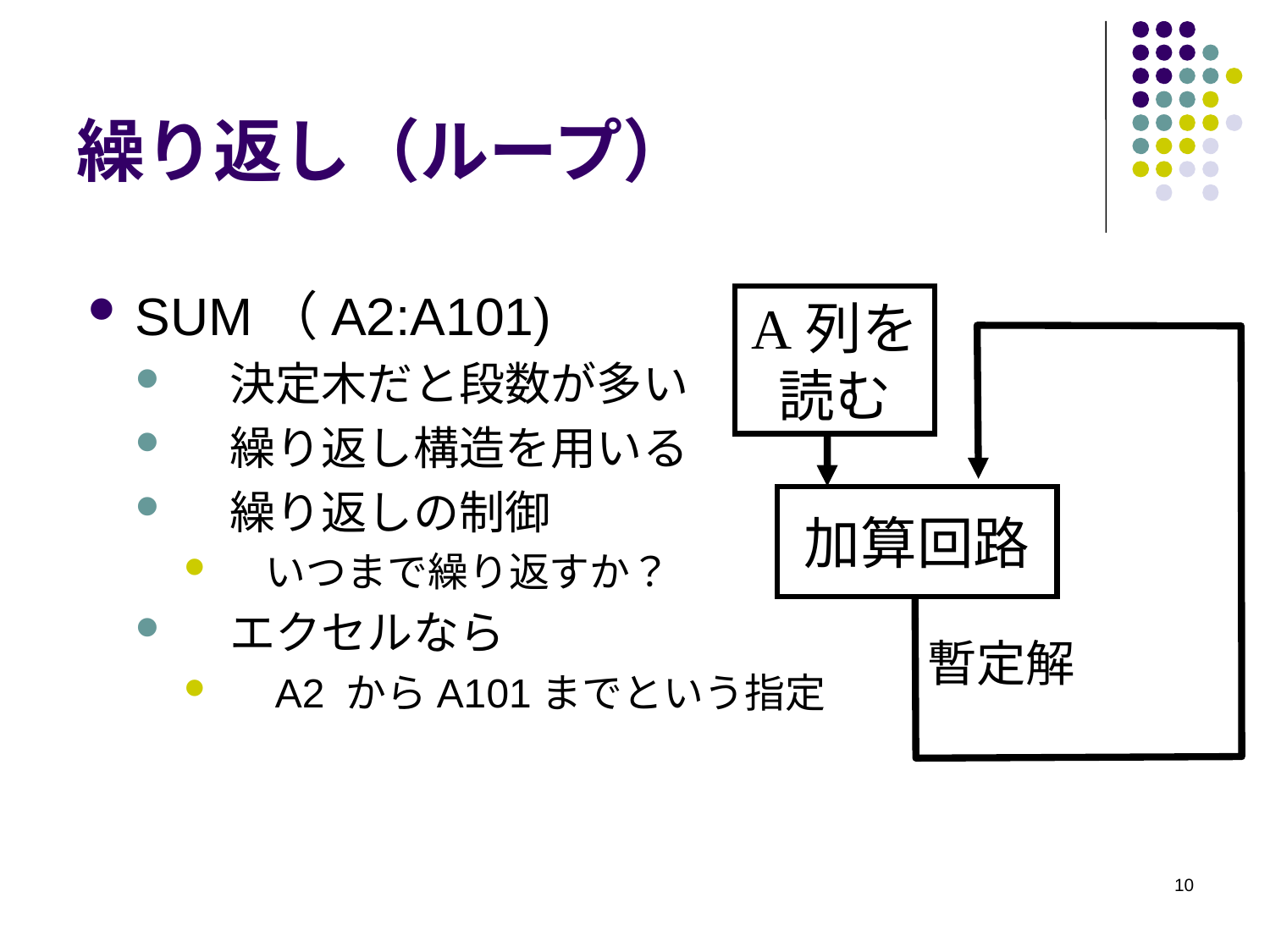

# 繰り返し（ループ）
SUM（A2:A101)
　決定木だと段数が多い
　繰り返し構造を用いる
　繰り返しの制御
　いつまで繰り返すか？
　エクセルなら
　A2 からA101までという指定

A列を読む

加算回路
暫定解
10